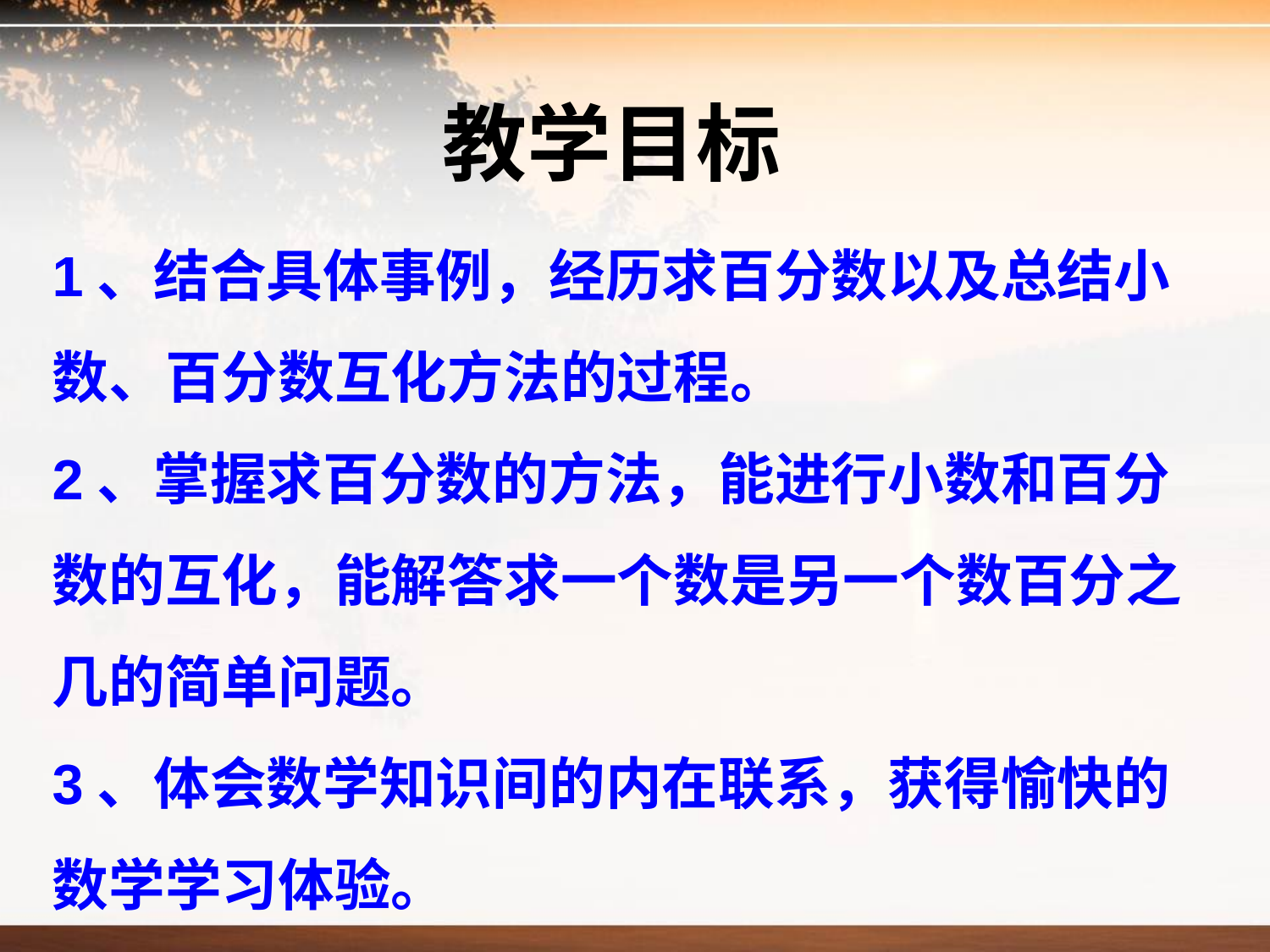

教学目标
1、结合具体事例，经历求百分数以及总结小数、百分数互化方法的过程。
2、掌握求百分数的方法，能进行小数和百分数的互化，能解答求一个数是另一个数百分之几的简单问题。
3、体会数学知识间的内在联系，获得愉快的数学学习体验。